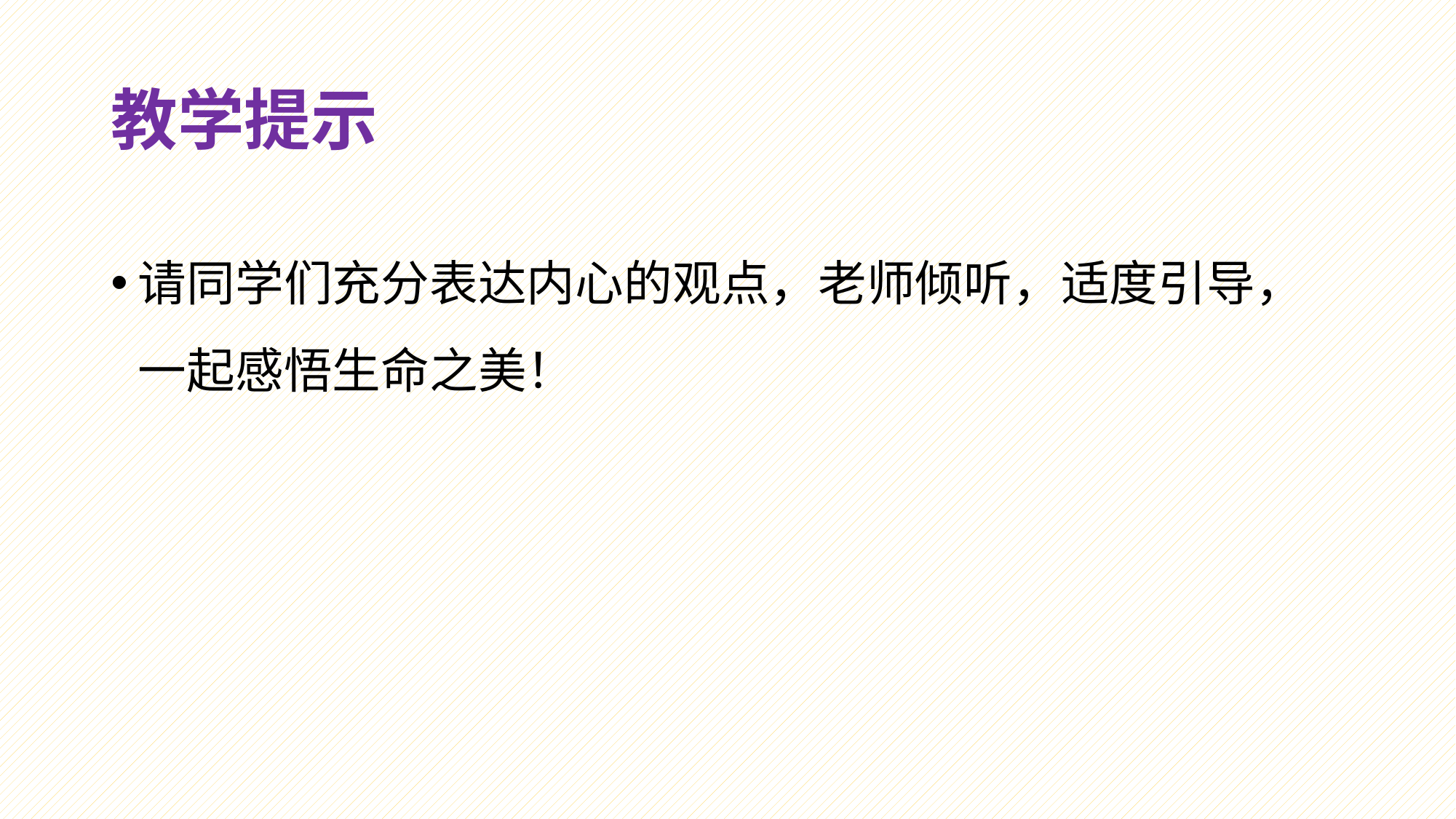

# 教学提示
请同学们充分表达内心的观点，老师倾听，适度引导，一起感悟生命之美！